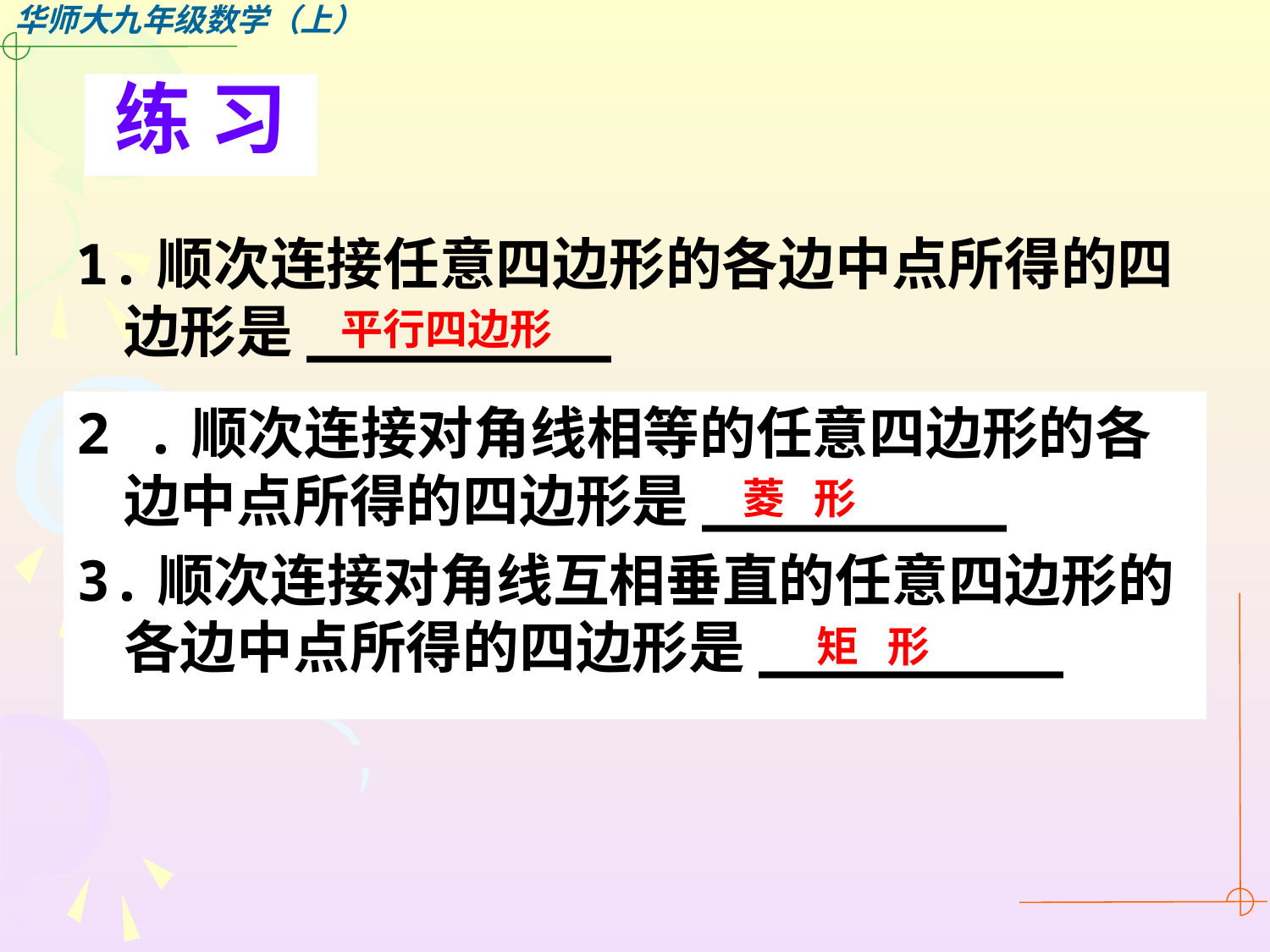

# 练 习
1.顺次连接任意四边形的各边中点所得的四边形是_________
平行四边形
2 .顺次连接对角线相等的任意四边形的各   边中点所得的四边形是_________
3.顺次连接对角线互相垂直的任意四边形的各边中点所得的四边形是_________
菱   形
矩   形